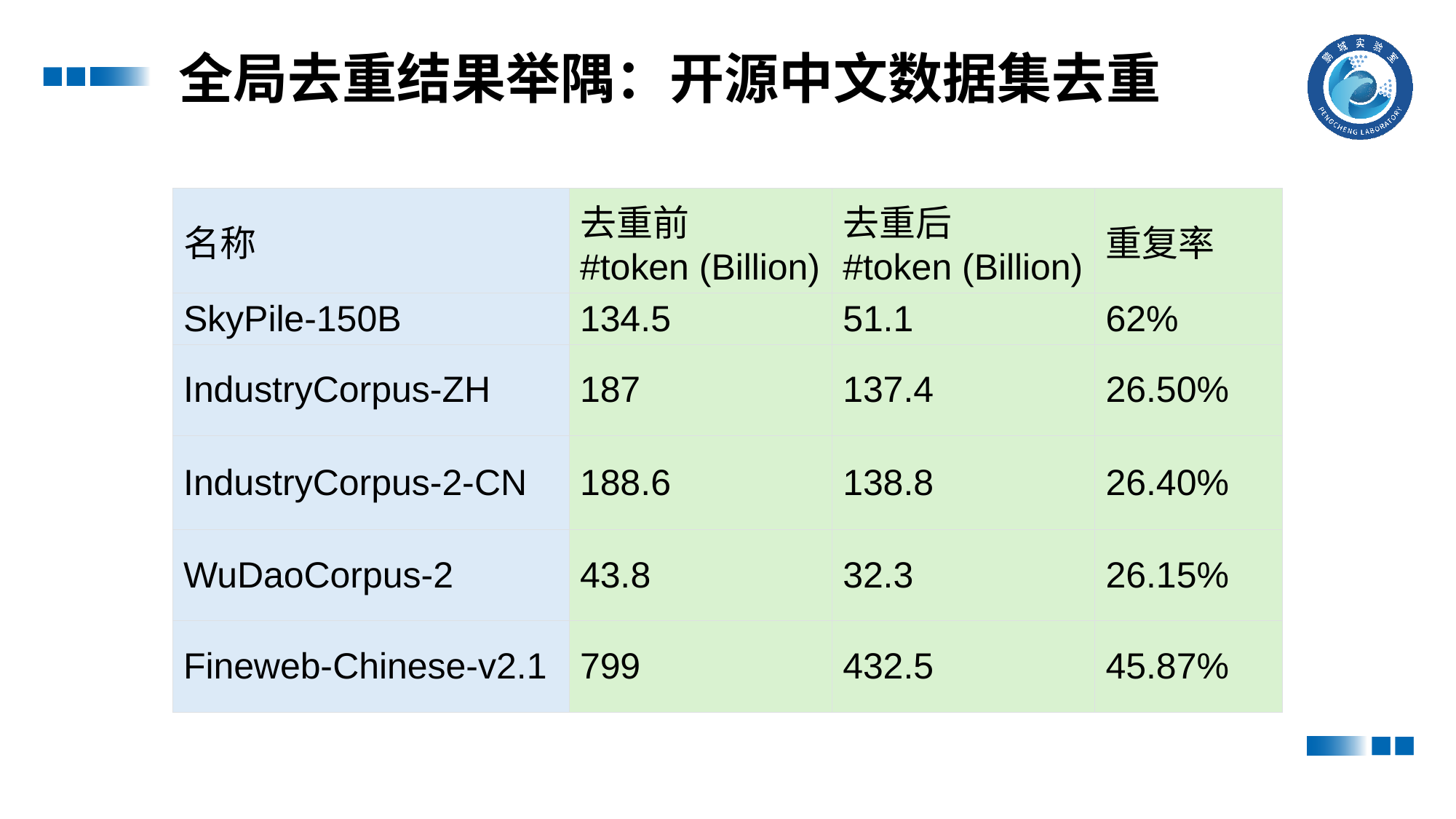

全局去重结果举隅：开源中文数据集去重
| 名称 | 去重前 #token (Billion) | 去重后 #token (Billion) | 重复率 |
| --- | --- | --- | --- |
| SkyPile-150B | 134.5 | 51.1 | 62% |
| IndustryCorpus-ZH | 187 | 137.4 | 26.50% |
| IndustryCorpus-2-CN | 188.6 | 138.8 | 26.40% |
| WuDaoCorpus-2 | 43.8 | 32.3 | 26.15% |
| Fineweb-Chinese-v2.1 | 799 | 432.5 | 45.87% |